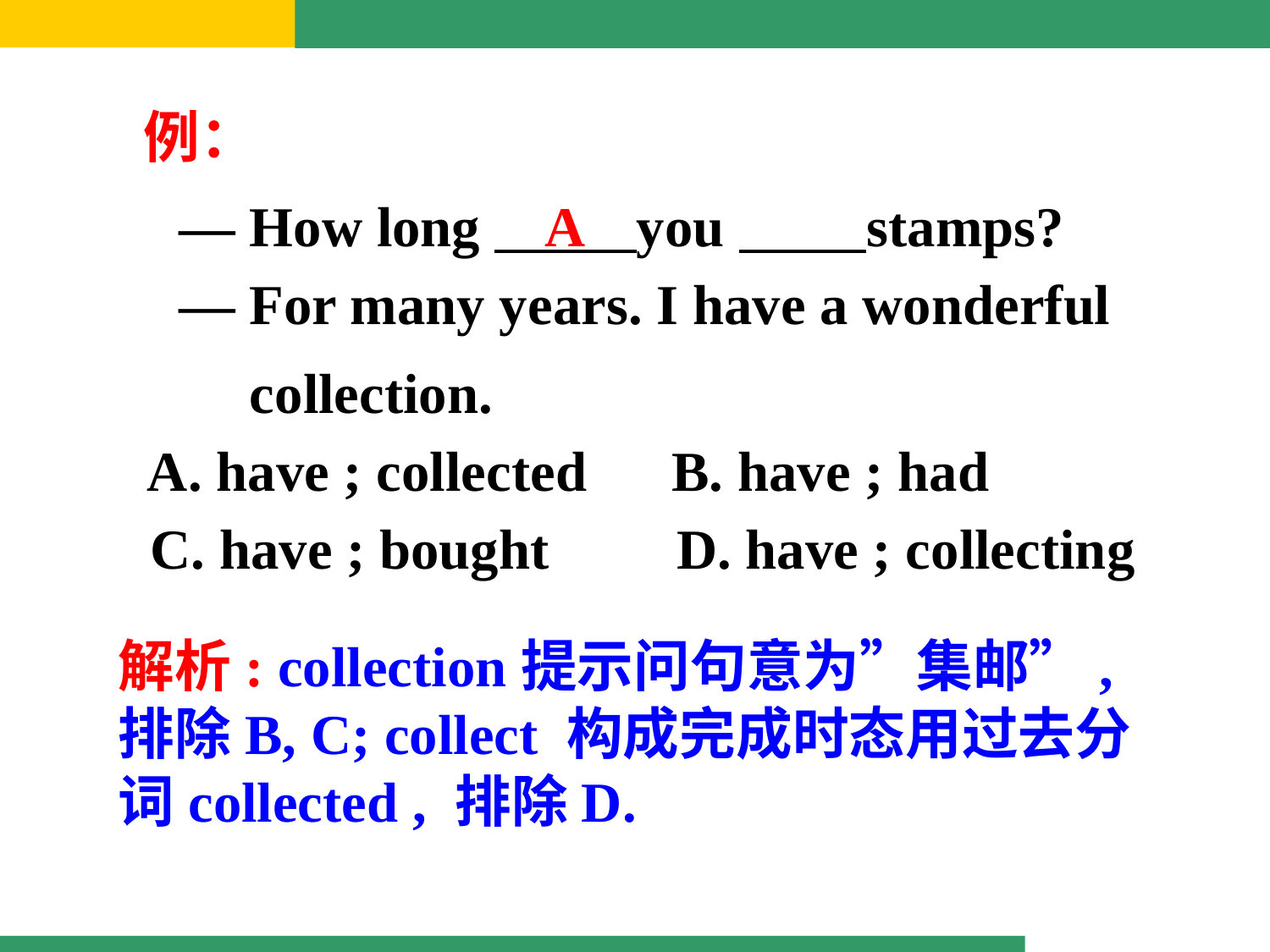

例：
        — How long           you          stamps?
        — For many years. I have a wonderful
             collection.
      A. have ; collected      B. have ; had
      C. have ; bought         D. have ; collecting
A
解析: collection提示问句意为”集邮”,排除B, C; collect 构成完成时态用过去分词collected , 排除D.